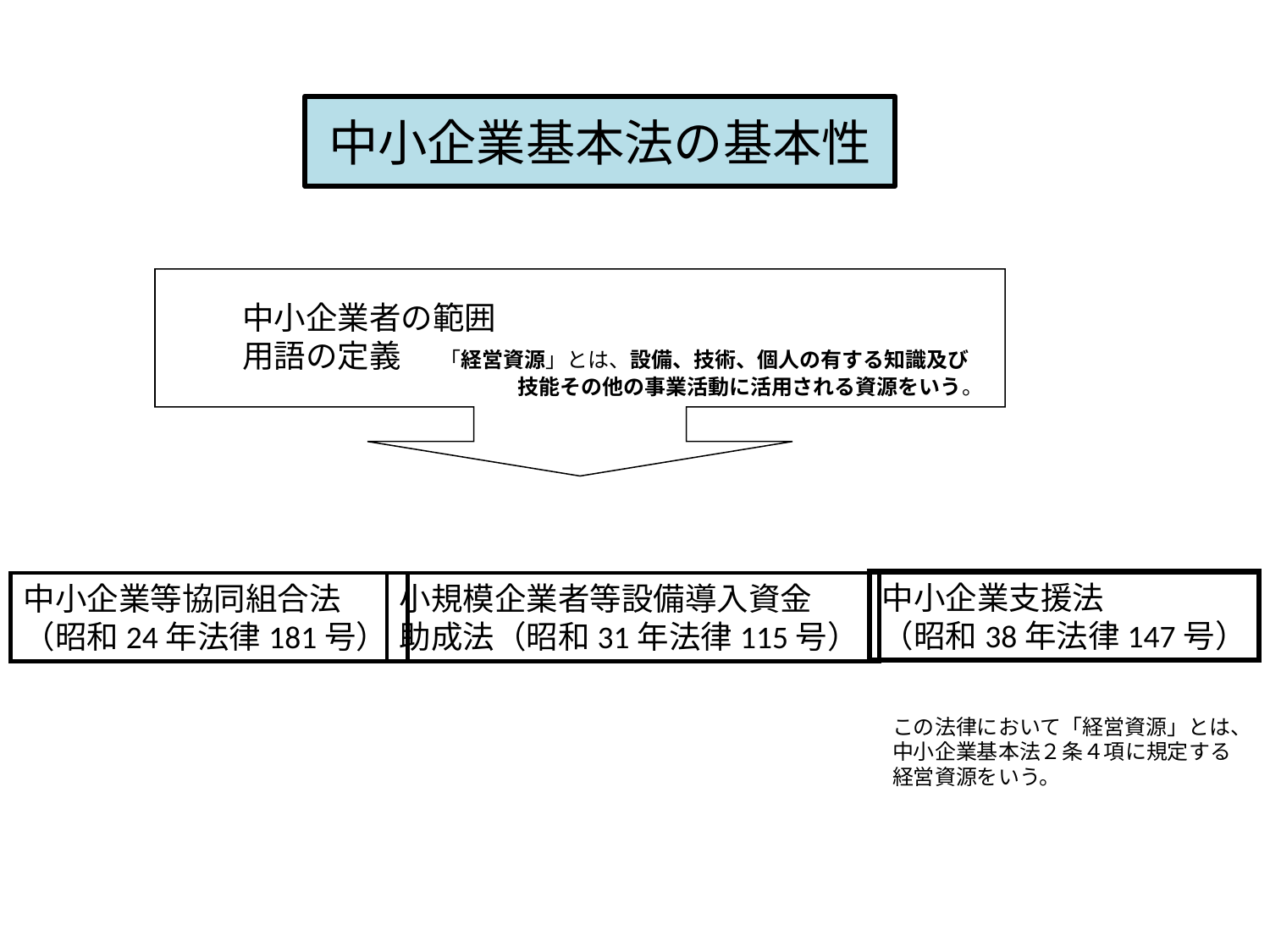

# 中小企業基本法の基本性

中小企業者の範囲
用語の定義 　「経営資源」とは、設備、技術、個人の有する知識及び
　　　　　　　　　　　　　技能その他の事業活動に活用される資源をいう。
中小企業支援法
（昭和38年法律147号）
中小企業等協同組合法
（昭和24年法律181号）
小規模企業者等設備導入資金
助成法（昭和31年法律115号）
この法律において「経営資源」とは、
中小企業基本法２条４項に規定する
経営資源をいう。